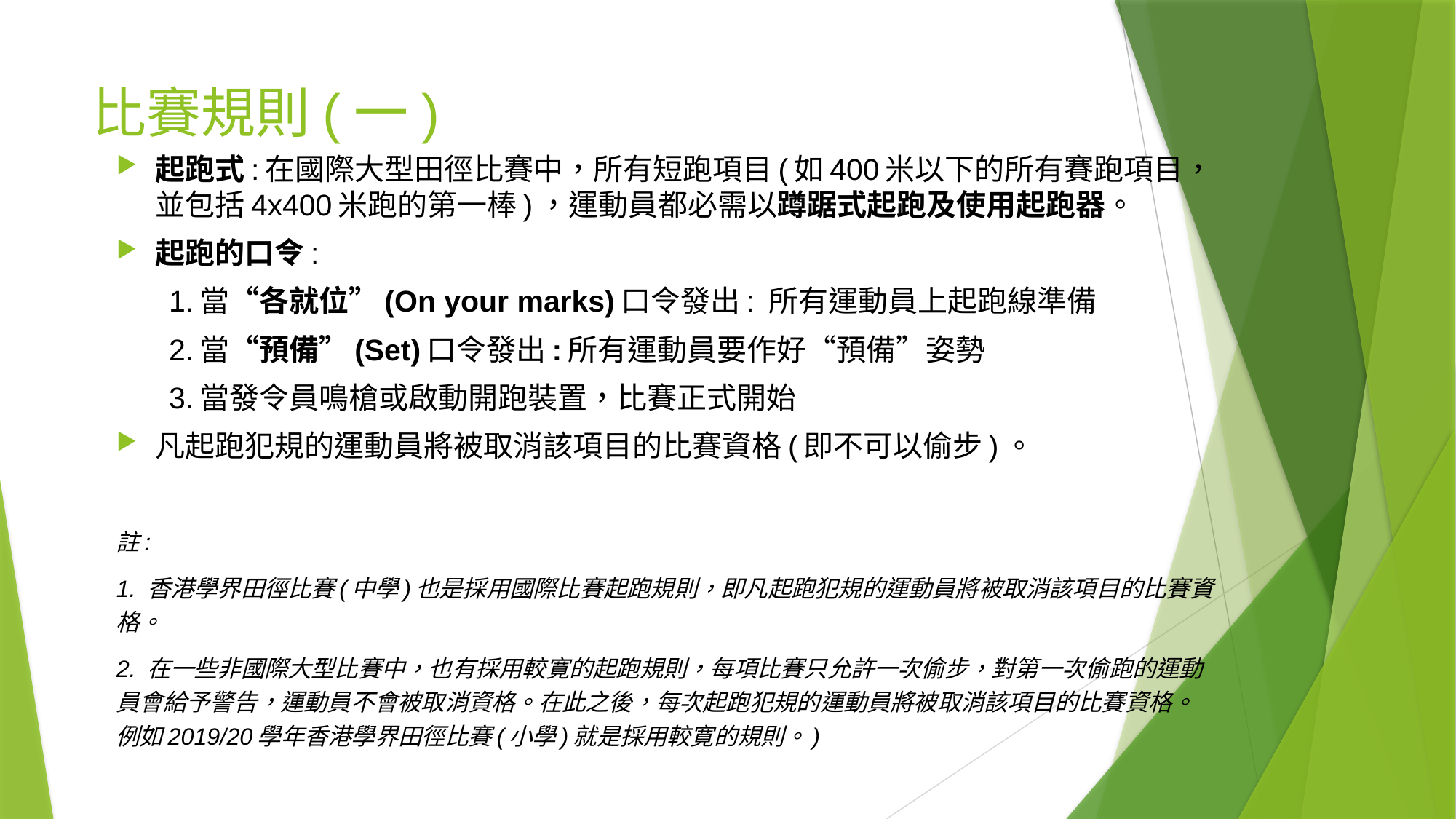

# 比賽規則(一)
起跑式:在國際大型田徑比賽中，所有短跑項目(如400米以下的所有賽跑項目，並包括4x400米跑的第一棒)，運動員都必需以蹲踞式起跑及使用起跑器。
起跑的口令:
1.當“各就位”(On your marks)口令發出: 所有運動員上起跑線準備
2.當“預備”(Set)口令發出:所有運動員要作好“預備”姿勢
3.當發令員鳴槍或啟動開跑裝置，比賽正式開始
凡起跑犯規的運動員將被取消該項目的比賽資格(即不可以偷步)。

註:
1. 香港學界田徑比賽(中學)也是採用國際比賽起跑規則，即凡起跑犯規的運動員將被取消該項目的比賽資格。
2. 在一些非國際大型比賽中，也有採用較寛的起跑規則，每項比賽只允許一次偷步，對第一次偷跑的運動員會給予警告，運動員不會被取消資格。在此之後，每次起跑犯規的運動員將被取消該項目的比賽資格。例如2019/20學年香港學界田徑比賽(小學)就是採用較寛的規則。)